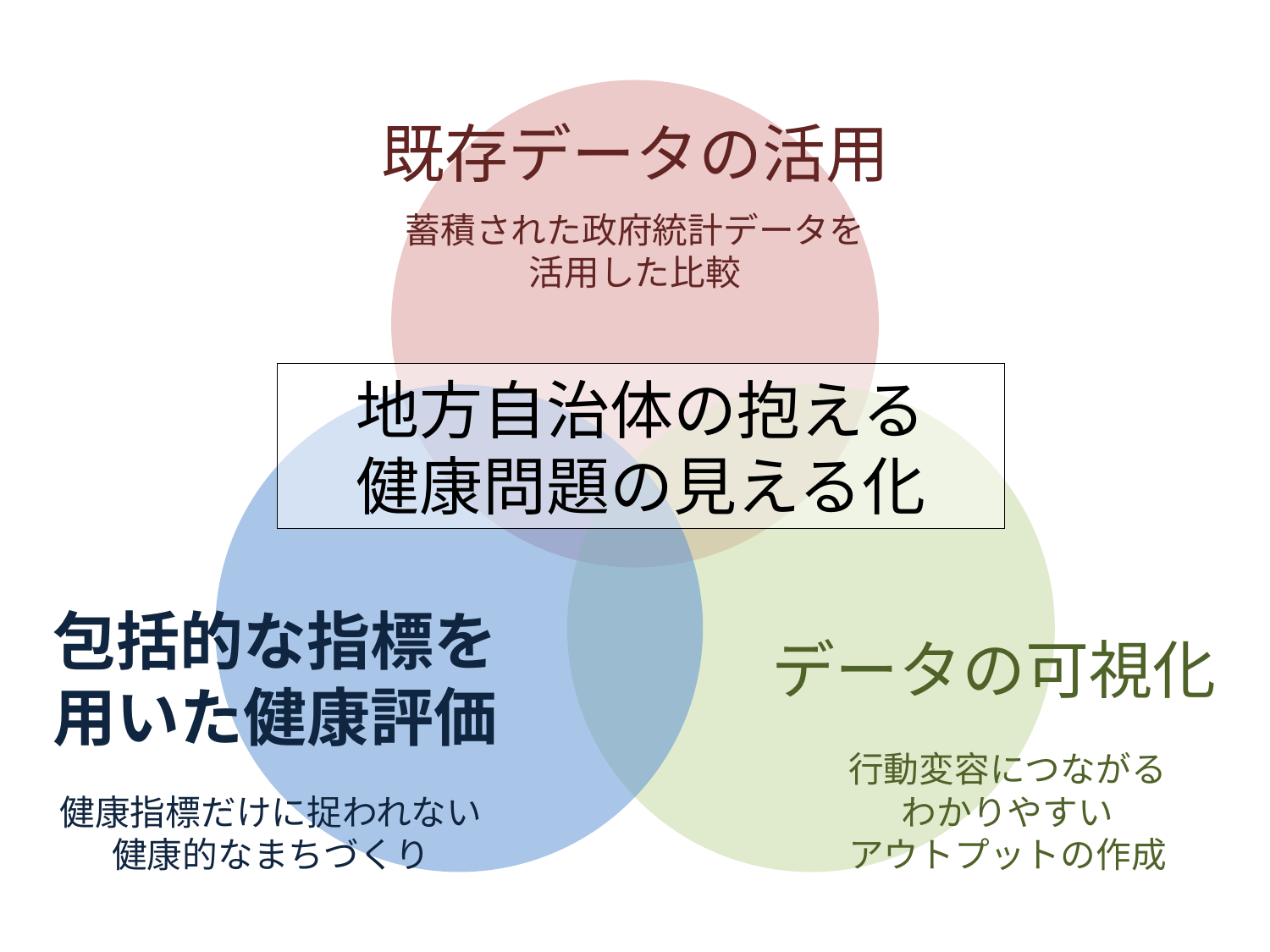

既存データの活用
蓄積された政府統計データを
活用した比較
地方自治体の抱える
健康問題の見える化
包括的な指標を
用いた健康評価
データの可視化
行動変容につながる
わかりやすい
アウトプットの作成
健康指標だけに捉われない
健康的なまちづくり